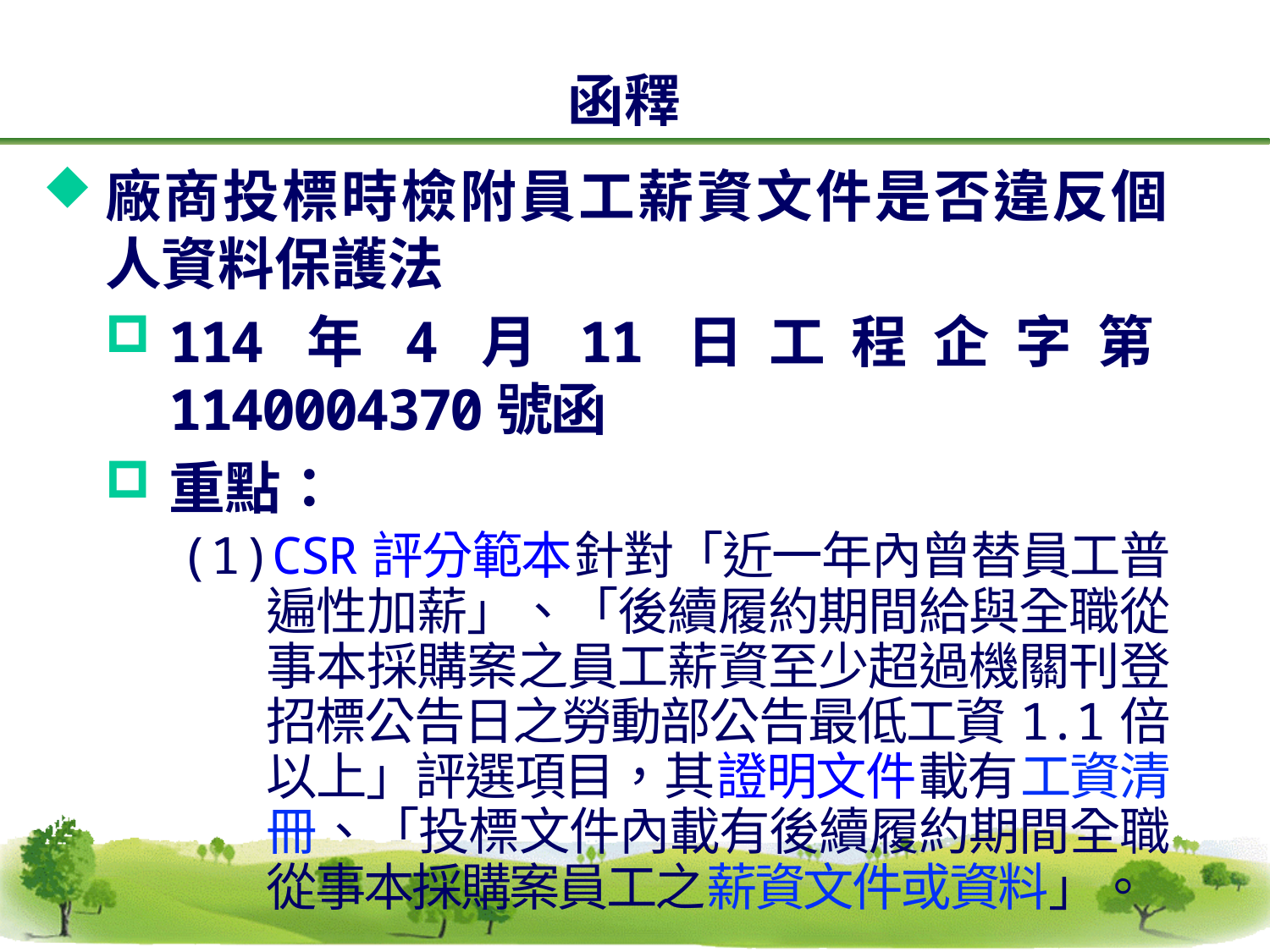

函釋
廠商投標時檢附員工薪資文件是否違反個人資料保護法
114年4月11日工程企字第1140004370號函
重點：
(1)CSR評分範本針對「近一年內曾替員工普遍性加薪」、「後續履約期間給與全職從事本採購案之員工薪資至少超過機關刊登招標公告日之勞動部公告最低工資1.1倍以上」評選項目，其證明文件載有工資清冊、「投標文件內載有後續履約期間全職從事本採購案員工之薪資文件或資料」。